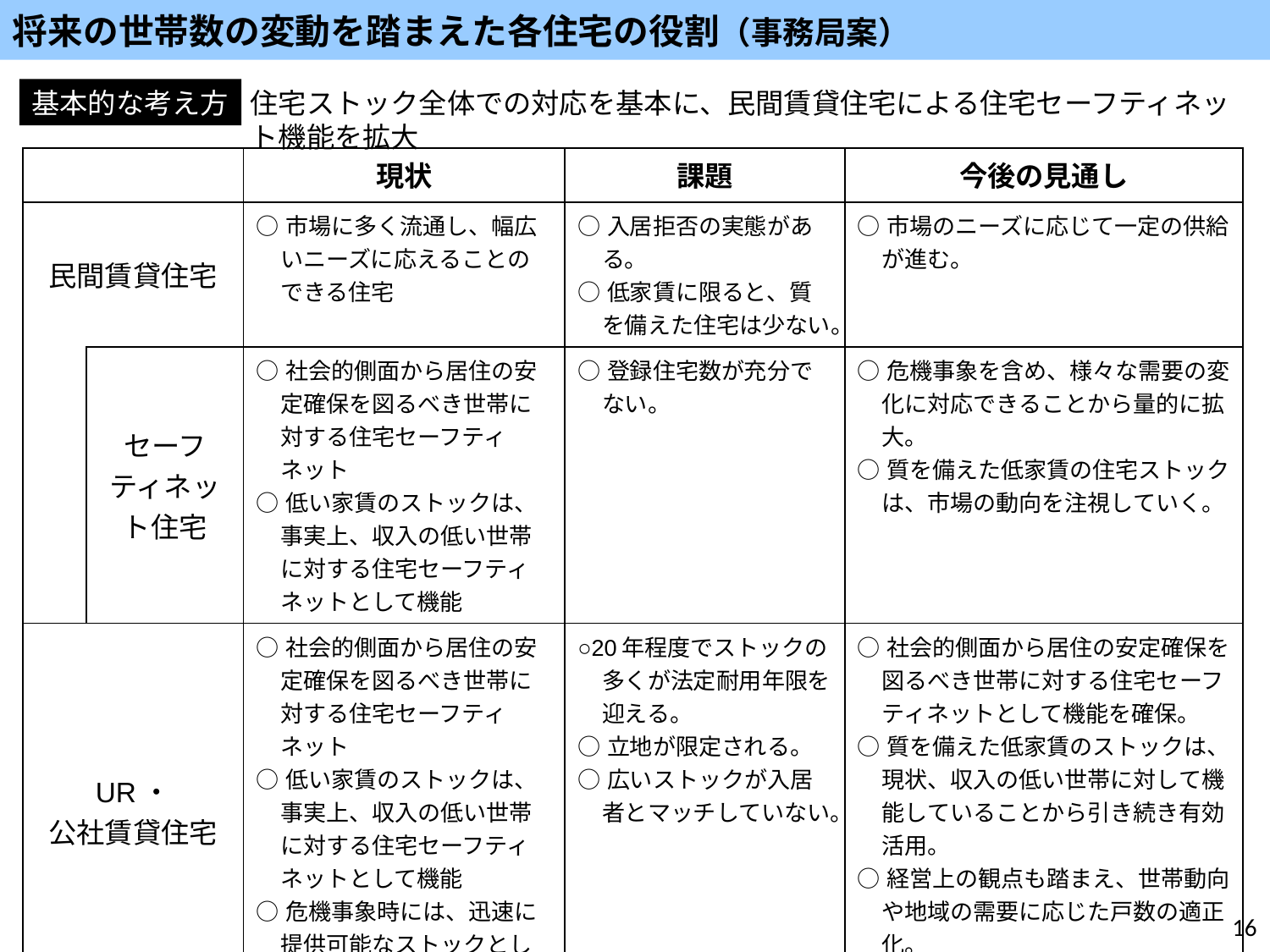

将来の世帯数の変動を踏まえた各住宅の役割（事務局案）
基本的な考え方
住宅ストック全体での対応を基本に、民間賃貸住宅による住宅セーフティネット機能を拡大
|  |  | 現状 | 課題 | 今後の見通し |
| --- | --- | --- | --- | --- |
| 民間賃貸住宅 |  | ○市場に多く流通し、幅広いニーズに応えることのできる住宅 | ○入居拒否の実態がある。 ○低家賃に限ると、質を備えた住宅は少ない。 | ○市場のニーズに応じて一定の供給が進む。 |
|  | セーフティネット住宅 | ○社会的側面から居住の安定確保を図るべき世帯に対する住宅セーフティネット ○低い家賃のストックは、事実上、収入の低い世帯に対する住宅セーフティネットとして機能 | ○登録住宅数が充分でない。 | ○危機事象を含め、様々な需要の変化に対応できることから量的に拡大。 ○質を備えた低家賃の住宅ストックは、市場の動向を注視していく。 |
| UR・ 公社賃貸住宅 |  | ○社会的側面から居住の安定確保を図るべき世帯に対する住宅セーフティネット ○低い家賃のストックは、事実上、収入の低い世帯に対する住宅セーフティネットとして機能 ○危機事象時には、迅速に提供可能なストックとして有効に活用 | ○20年程度でストックの多くが法定耐用年限を迎える。 ○立地が限定される。 ○広いストックが入居者とマッチしていない。 | ○社会的側面から居住の安定確保を図るべき世帯に対する住宅セーフティネットとして機能を確保。 ○質を備えた低家賃のストックは、現状、収入の低い世帯に対して機能していることから引き続き有効活用。 ○経営上の観点も踏まえ、世帯動向や地域の需要に応じた戸数の適正化。 ○危機事象時にストックを有効活用。 |
| 公営住宅 |  | ○居住の安定確保を図るべき収入の低い世帯に対する住宅セーフティネット ○危機事象時には、迅速に提供可能なストックとして有効に活用 | ○20年程度でストックの多くが法定耐用年限を迎える。 ○立地が限定される。 ○広いストックが入居者とマッチしていない。 | ○居住の安定確保を図るべき収入の低い世帯の動向を把握しながら、福祉施策、民間賃貸住宅（セーフティネット住宅）等の状況を踏まえ、必要数を供給。 ○世帯動向や地域の需要に応じた戸数の適正化。 ○危機事象時にストックを有効活用。 |
16